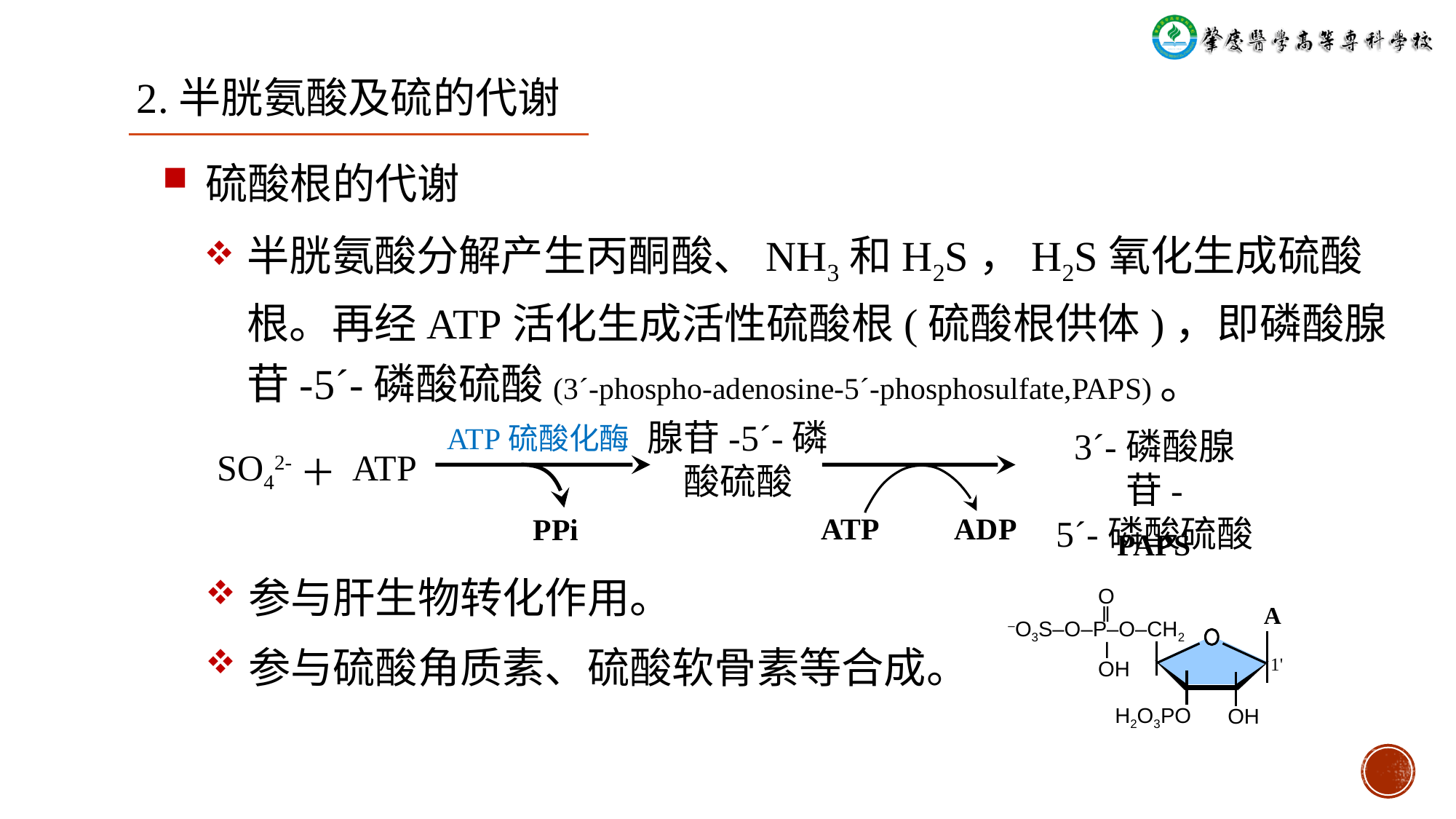

2.半胱氨酸及硫的代谢
硫酸根的代谢
半胱氨酸分解产生丙酮酸、NH3和H2S，H2S氧化生成硫酸根。再经ATP活化生成活性硫酸根(硫酸根供体)，即磷酸腺苷-5´-磷酸硫酸(3´-phospho-adenosine-5´-phosphosulfate,PAPS)。
腺苷-5´-磷
酸硫酸
ATP硫酸化酶
3´-磷酸腺苷-
5´-磷酸硫酸

SO42-
ATP
＋

ATP
ADP
PPi
PAPS
参与肝生物转化作用。
参与硫酸角质素、硫酸软骨素等合成。
               O
                ǁ
‒O3S‒O‒P‒O‒CH2
                ⅼ
               OH
A
1'

H2O3PO
OH